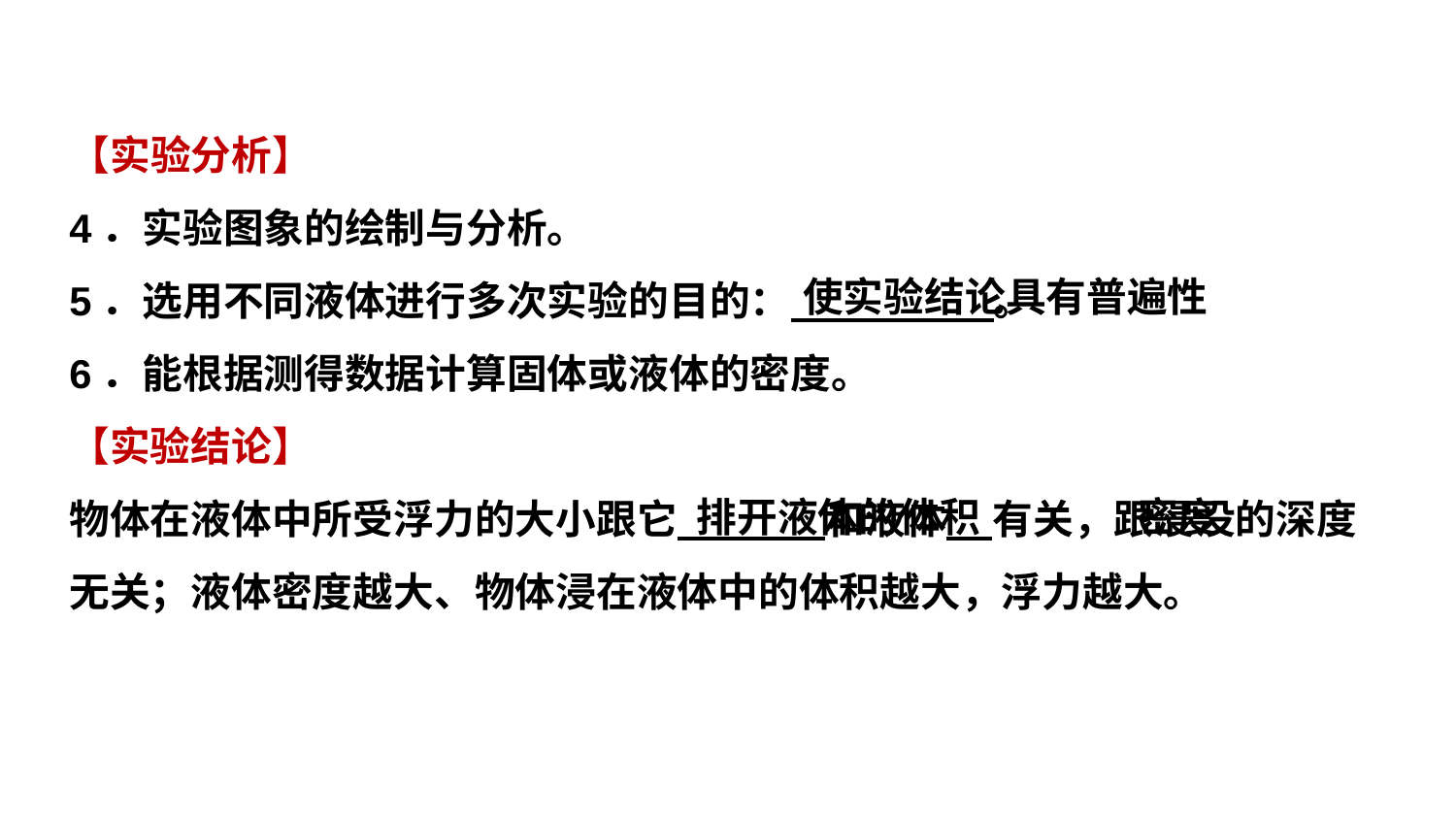

【实验分析】
4．实验图象的绘制与分析。
5．选用不同液体进行多次实验的目的：                      。
6．能根据测得数据计算固体或液体的密度。
【实验结论】
物体在液体中所受浮力的大小跟它                和液体     有关，跟浸没的深度无关；液体密度越大、物体浸在液体中的体积越大，浮力越大。
使实验结论具有普遍性
排开液体的体积
密度